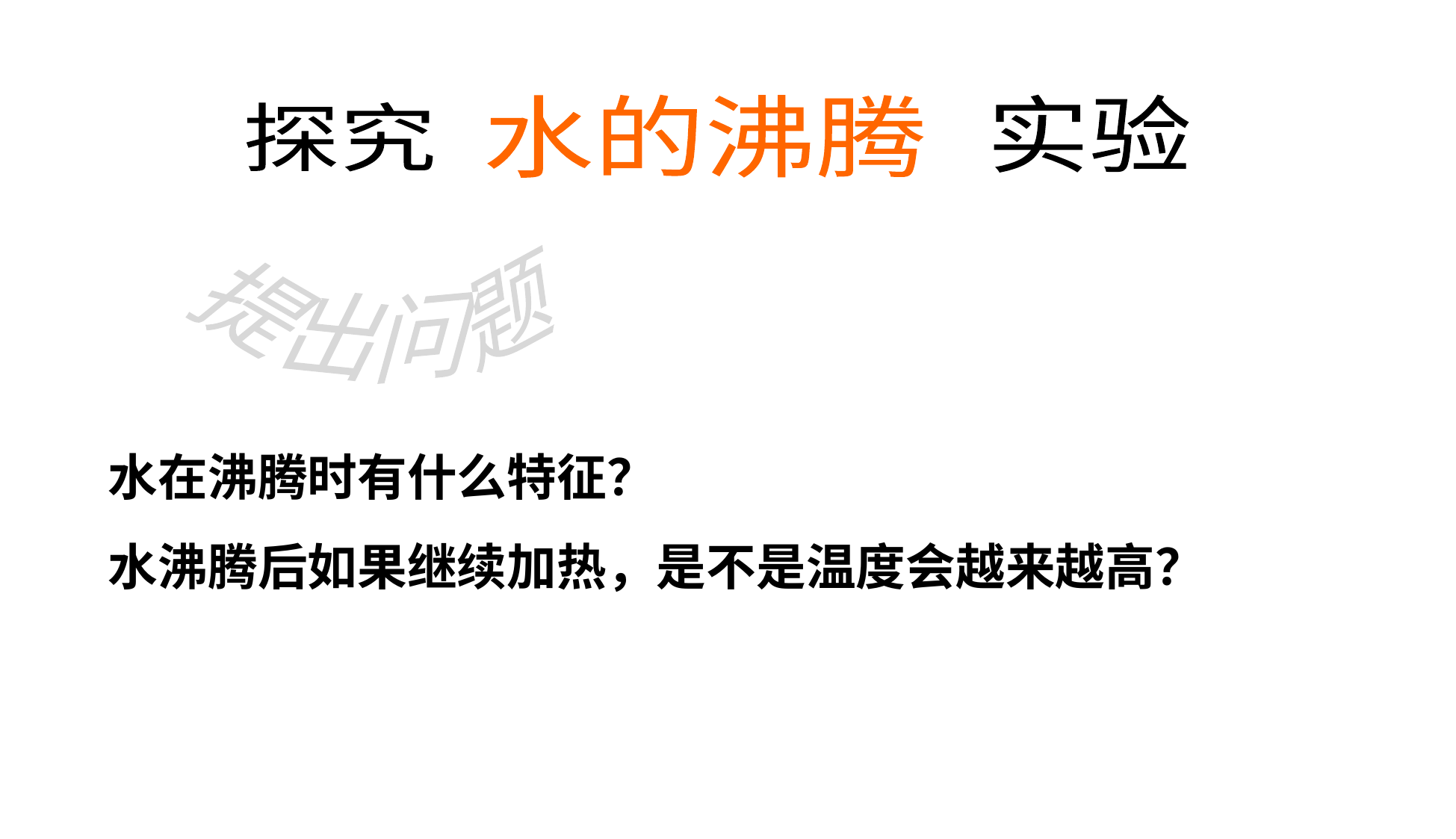

水的沸腾
实验
探究

提出问题
水在沸腾时有什么特征？
水沸腾后如果继续加热，是不是温度会越来越高？